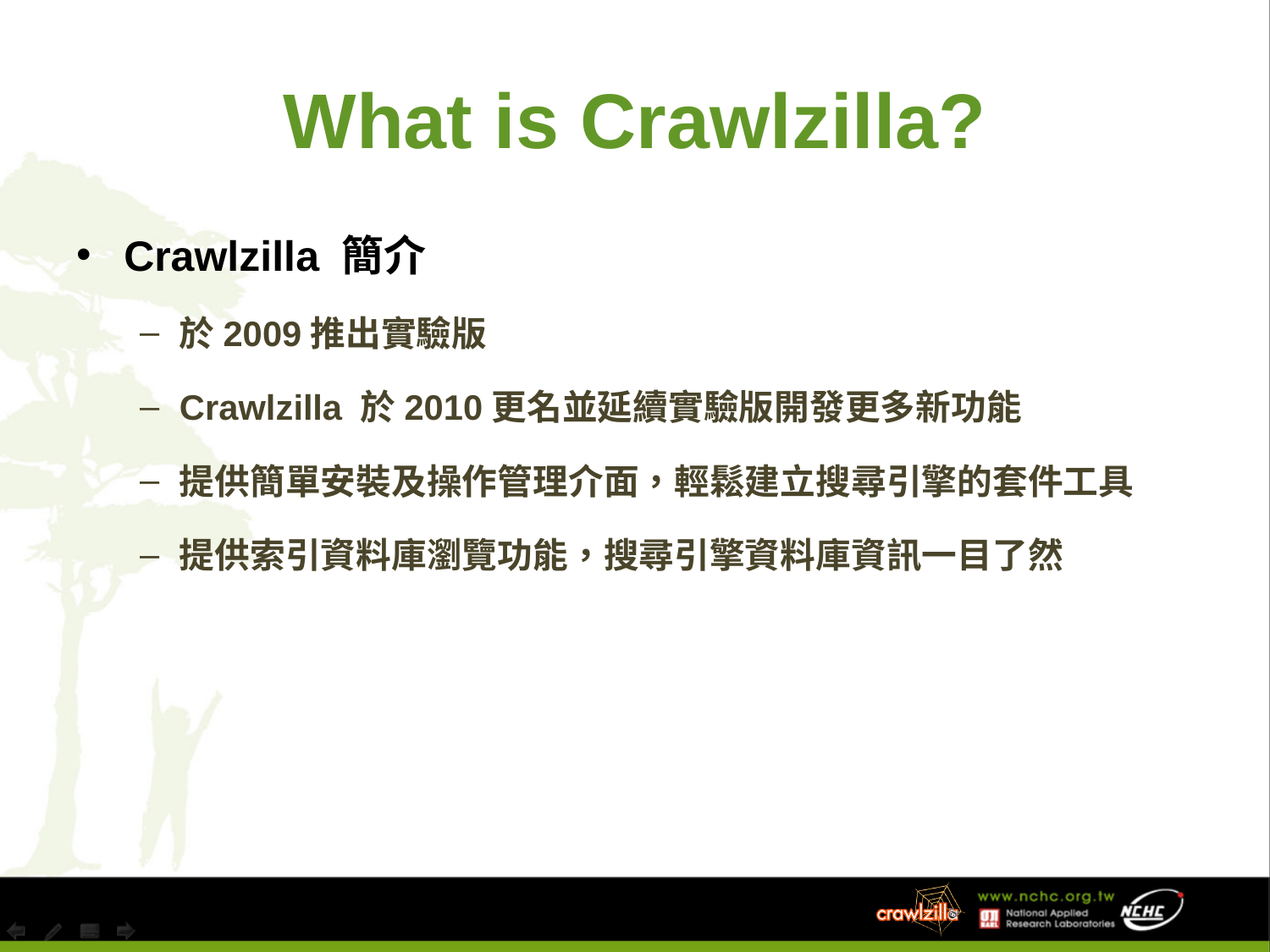

# What is Crawlzilla?
Crawlzilla 簡介
於2009推出實驗版
Crawlzilla 於2010更名並延續實驗版開發更多新功能
提供簡單安裝及操作管理介面，輕鬆建立搜尋引擎的套件工具
提供索引資料庫瀏覽功能，搜尋引擎資料庫資訊一目了然